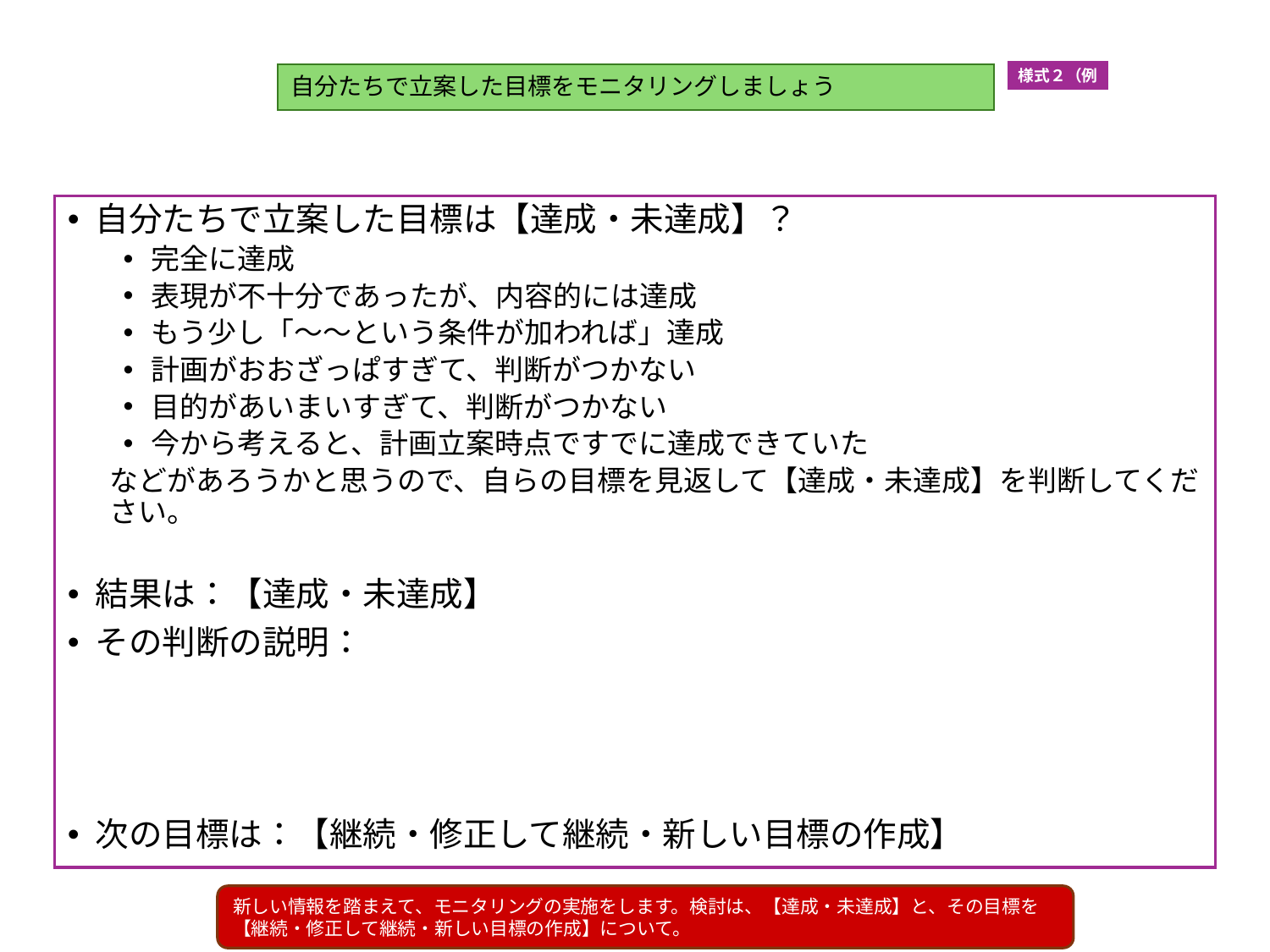

様式２（例
# 自分たちで立案した目標をモニタリングしましょう
自分たちで立案した目標は【達成・未達成】？
完全に達成
表現が不十分であったが、内容的には達成
もう少し「〜〜という条件が加われば」達成
計画がおおざっぱすぎて、判断がつかない
目的があいまいすぎて、判断がつかない
今から考えると、計画立案時点ですでに達成できていた
などがあろうかと思うので、自らの目標を見返して【達成・未達成】を判断してください。

結果は：【達成・未達成】
その判断の説明：

次の目標は：【継続・修正して継続・新しい目標の作成】

新しい情報を踏まえて、モニタリングの実施をします。検討は、【達成・未達成】と、その目標を【継続・修正して継続・新しい目標の作成】について。